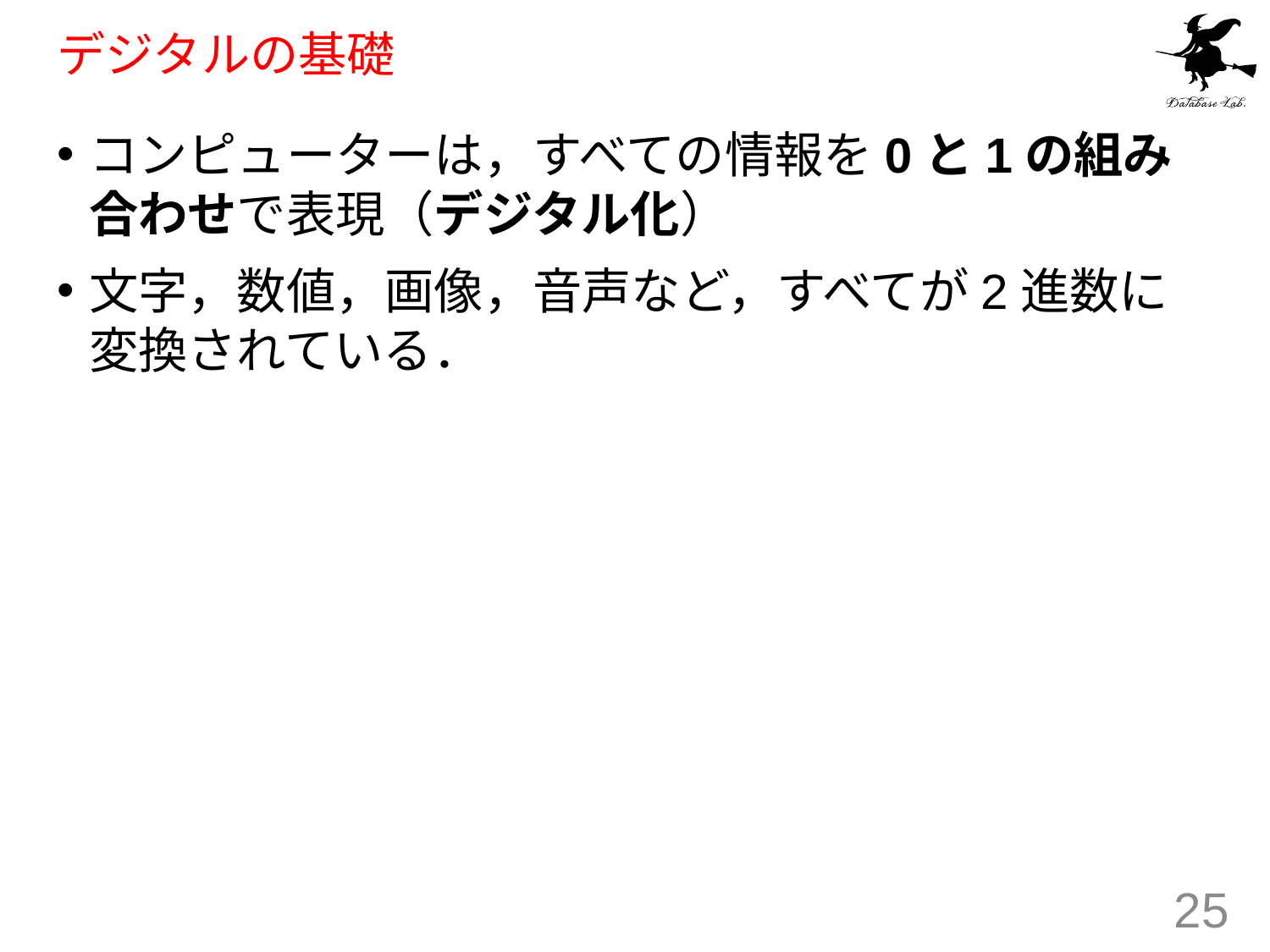

# デジタルの基礎
コンピューターは，すべての情報を0と1の組み合わせで表現（デジタル化）
文字，数値，画像，音声など，すべてが2進数に変換されている．
25